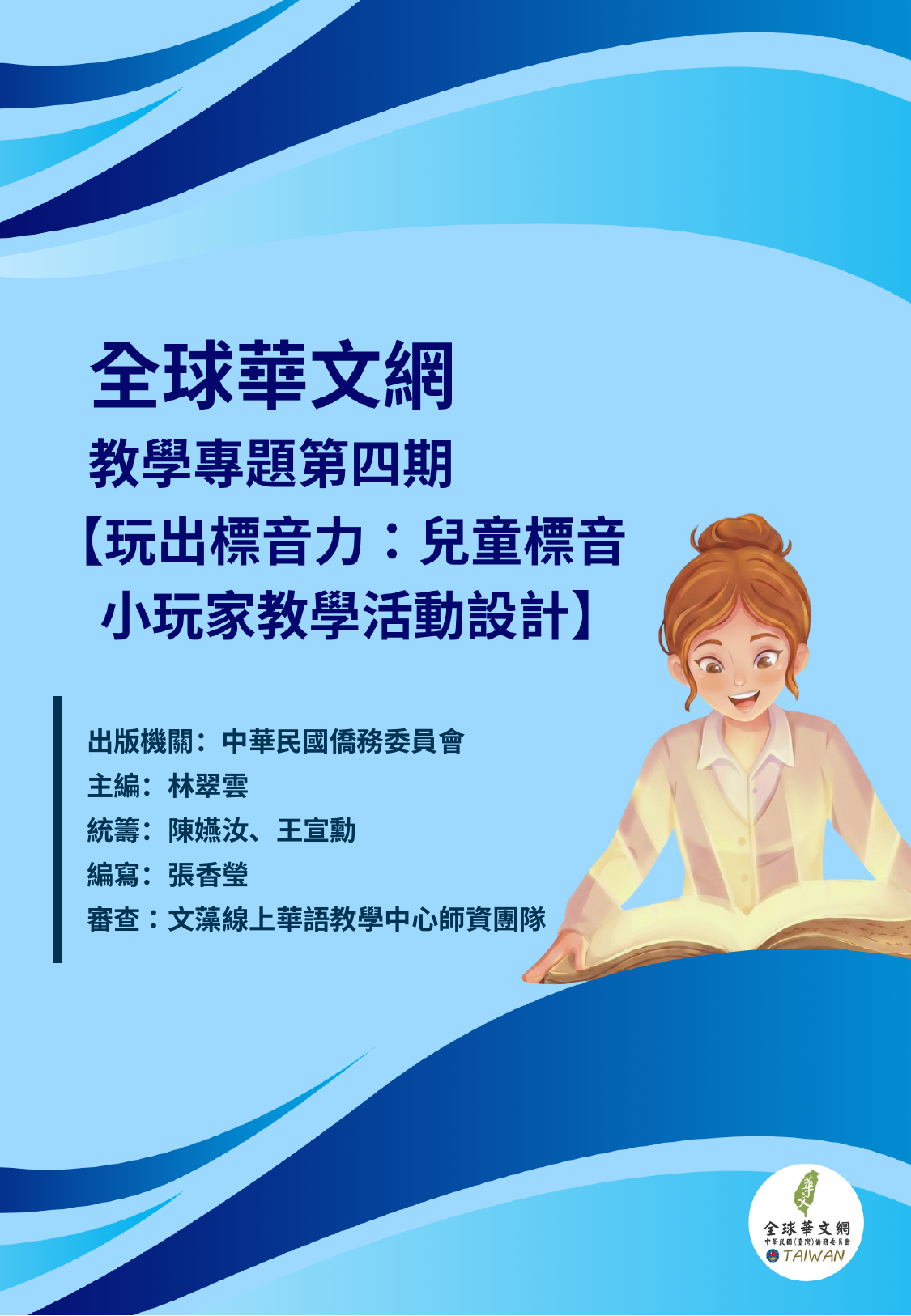

出版機關：中華民國僑務委員會
主編：林翠雲
統籌：陳嬿汝、王宣勳
編寫：張香瑩
審查：文藻線上華語教學中心師資團隊